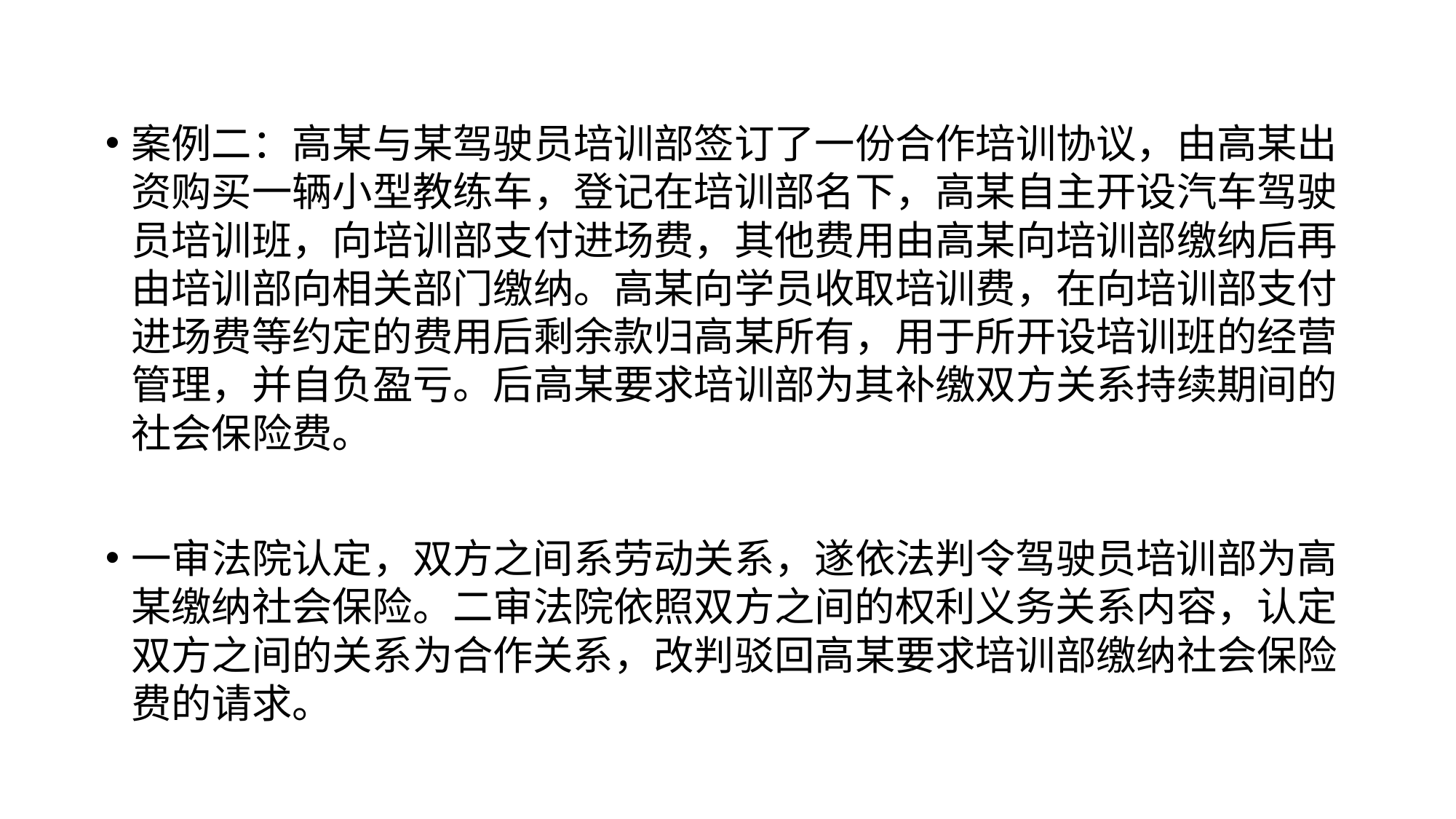

案例二：高某与某驾驶员培训部签订了一份合作培训协议，由高某出资购买一辆小型教练车，登记在培训部名下，高某自主开设汽车驾驶员培训班，向培训部支付进场费，其他费用由高某向培训部缴纳后再由培训部向相关部门缴纳。高某向学员收取培训费，在向培训部支付进场费等约定的费用后剩余款归高某所有，用于所开设培训班的经营管理，并自负盈亏。后高某要求培训部为其补缴双方关系持续期间的社会保险费。

一审法院认定，双方之间系劳动关系，遂依法判令驾驶员培训部为高某缴纳社会保险。二审法院依照双方之间的权利义务关系内容，认定双方之间的关系为合作关系，改判驳回高某要求培训部缴纳社会保险费的请求。